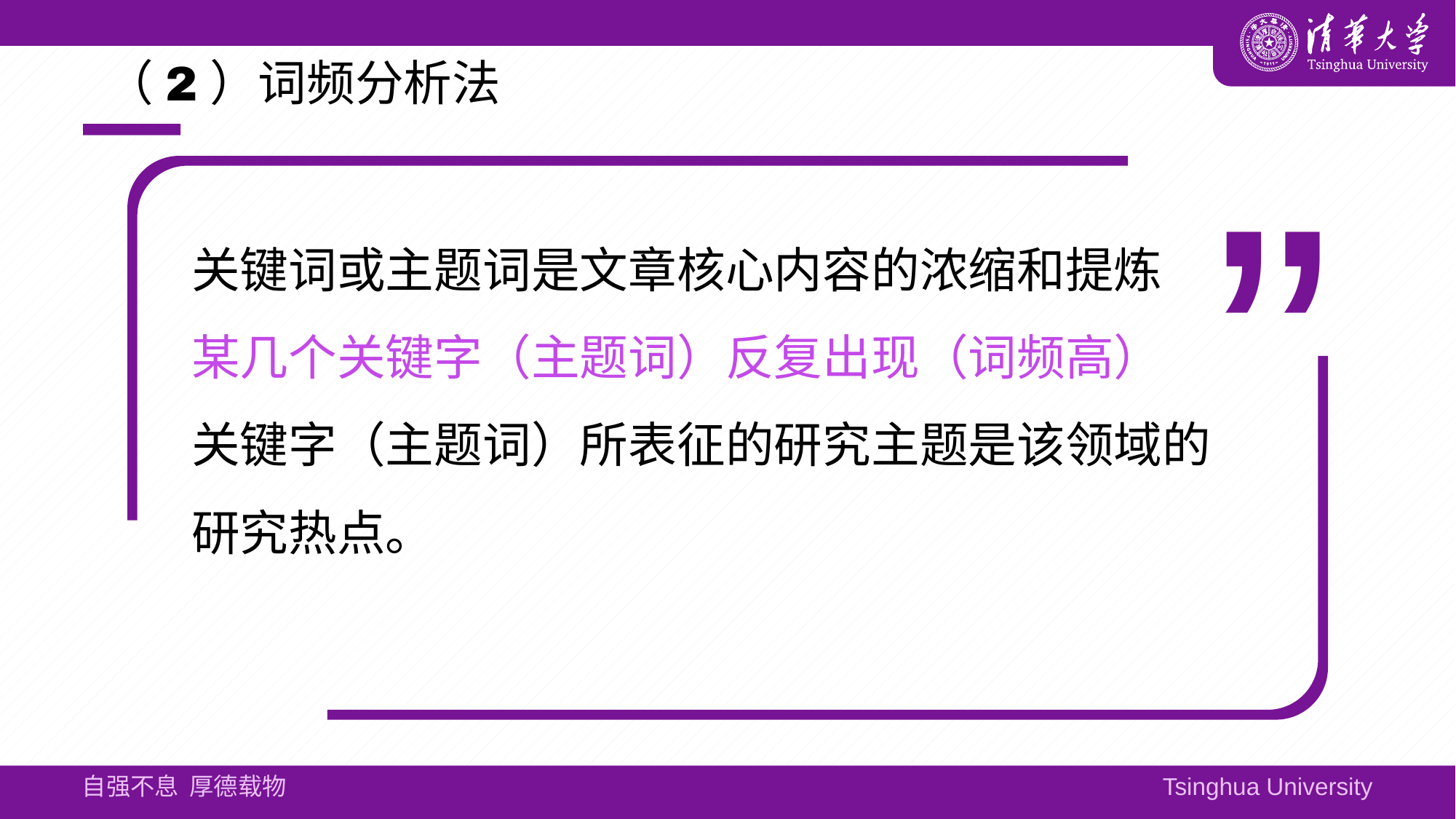

# （2）词频分析法
关键词或主题词是文章核心内容的浓缩和提炼
某几个关键字（主题词）反复出现（词频高）
关键字（主题词）所表征的研究主题是该领域的研究热点。